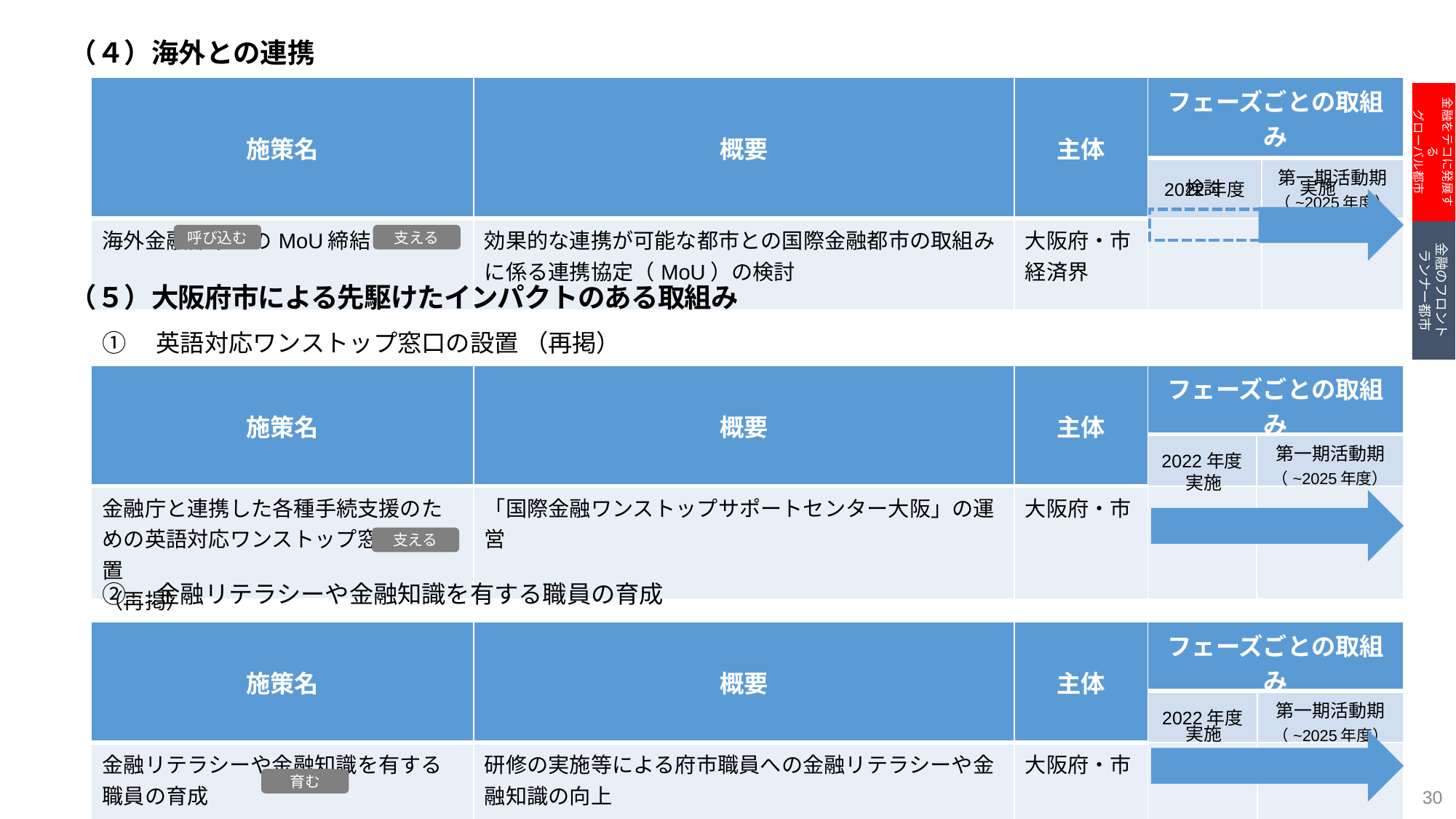

（４）海外との連携
| 施策名 | 概要 | 主体 | フェーズごとの取組み |  |
| --- | --- | --- | --- | --- |
|  |  |  | 2022年度 | 第一期活動期 （~2025年度） |
| 海外金融都市とのMoU締結 | 効果的な連携が可能な都市との国際金融都市の取組みに係る連携協定（MoU）の検討 | 大阪府・市 経済界 |  |  |
金融をテコに発展する
グローバル都市
検討
実施

金融のフロント
ランナー都市
支える
呼び込む
（５）大阪府市による先駆けたインパクトのある取組み
①　英語対応ワンストップ窓口の設置 （再掲）
| 施策名 | 概要 | 主体 | フェーズごとの取組み |  |
| --- | --- | --- | --- | --- |
|  |  |  | 2022年度 | 第一期活動期 （~2025年度） |
| 金融庁と連携した各種手続支援のための英語対応ワンストップ窓口の設置 （再掲） | 「国際金融ワンストップサポートセンター大阪」の運営 | 大阪府・市 |  |  |
実施

支える
②　金融リテラシーや金融知識を有する職員の育成

| 施策名 | 概要 | 主体 | フェーズごとの取組み |  |
| --- | --- | --- | --- | --- |
|  |  |  | 2022年度 | 第一期活動期 （~2025年度） |
| 金融リテラシーや金融知識を有する職員の育成 | 研修の実施等による府市職員への金融リテラシーや金融知識の向上 | 大阪府・市 |  |  |
実施

育む
30